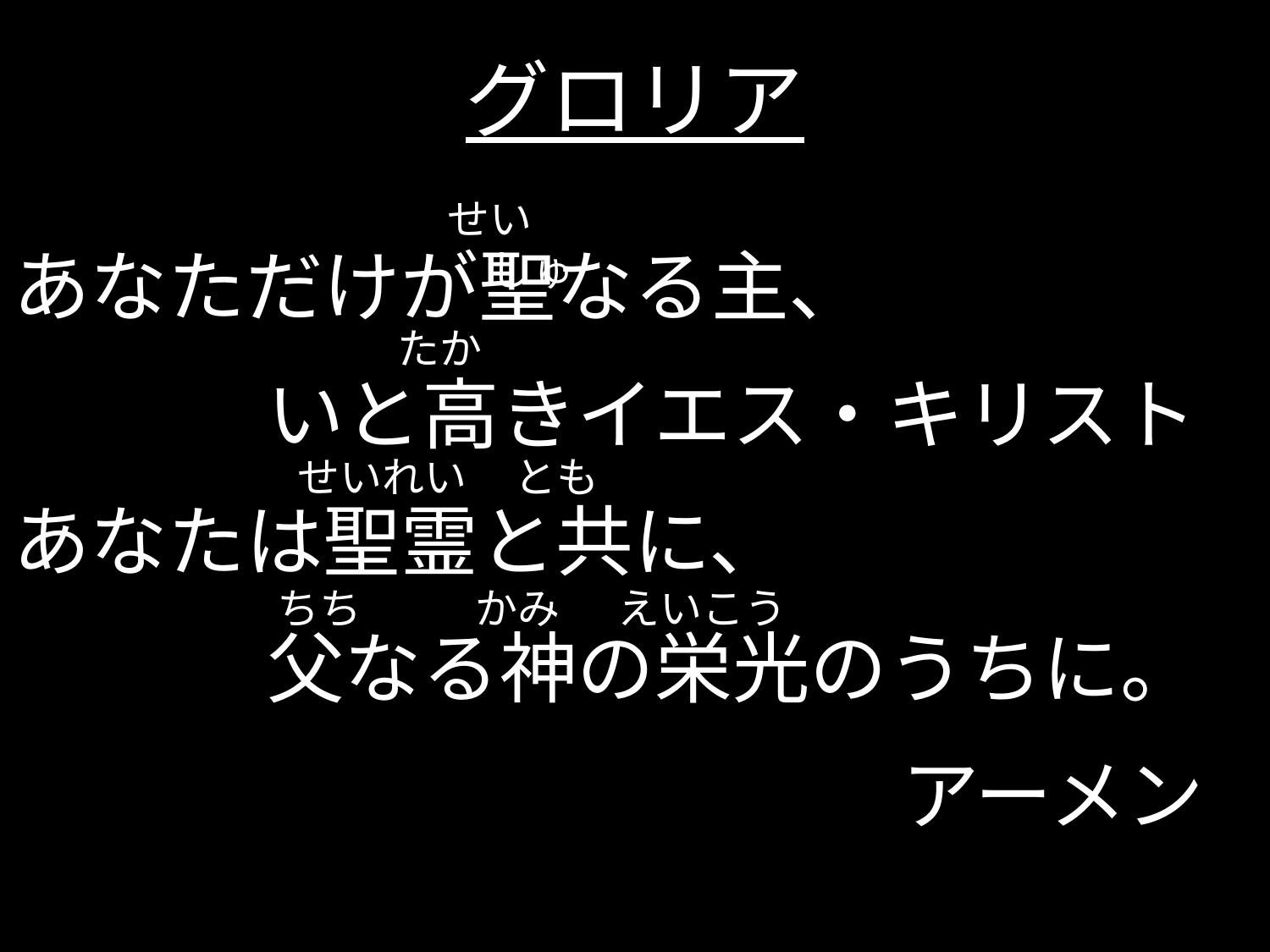

グロリア
せい　　　　　しゅ
あなただけが聖なる主、
		いと高きイエス・キリスト
あなたは聖霊と共に、
		父なる神の栄光のうちに。
							アーメン
たか
せいれい     とも
 ちち            かみ      えいこう